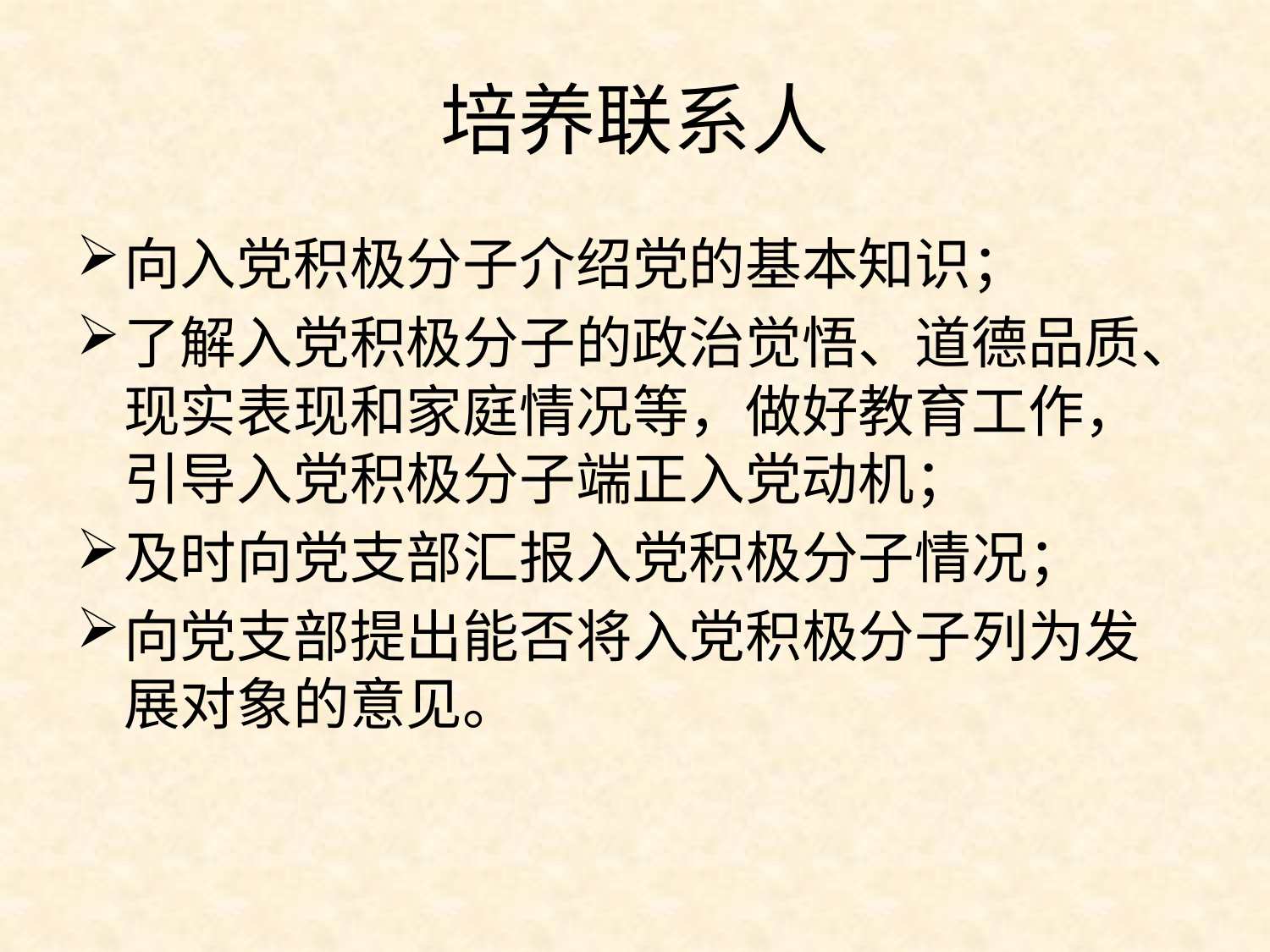

# 培养联系人
向入党积极分子介绍党的基本知识；
了解入党积极分子的政治觉悟、道德品质、现实表现和家庭情况等，做好教育工作，引导入党积极分子端正入党动机；
及时向党支部汇报入党积极分子情况；
向党支部提出能否将入党积极分子列为发展对象的意见。